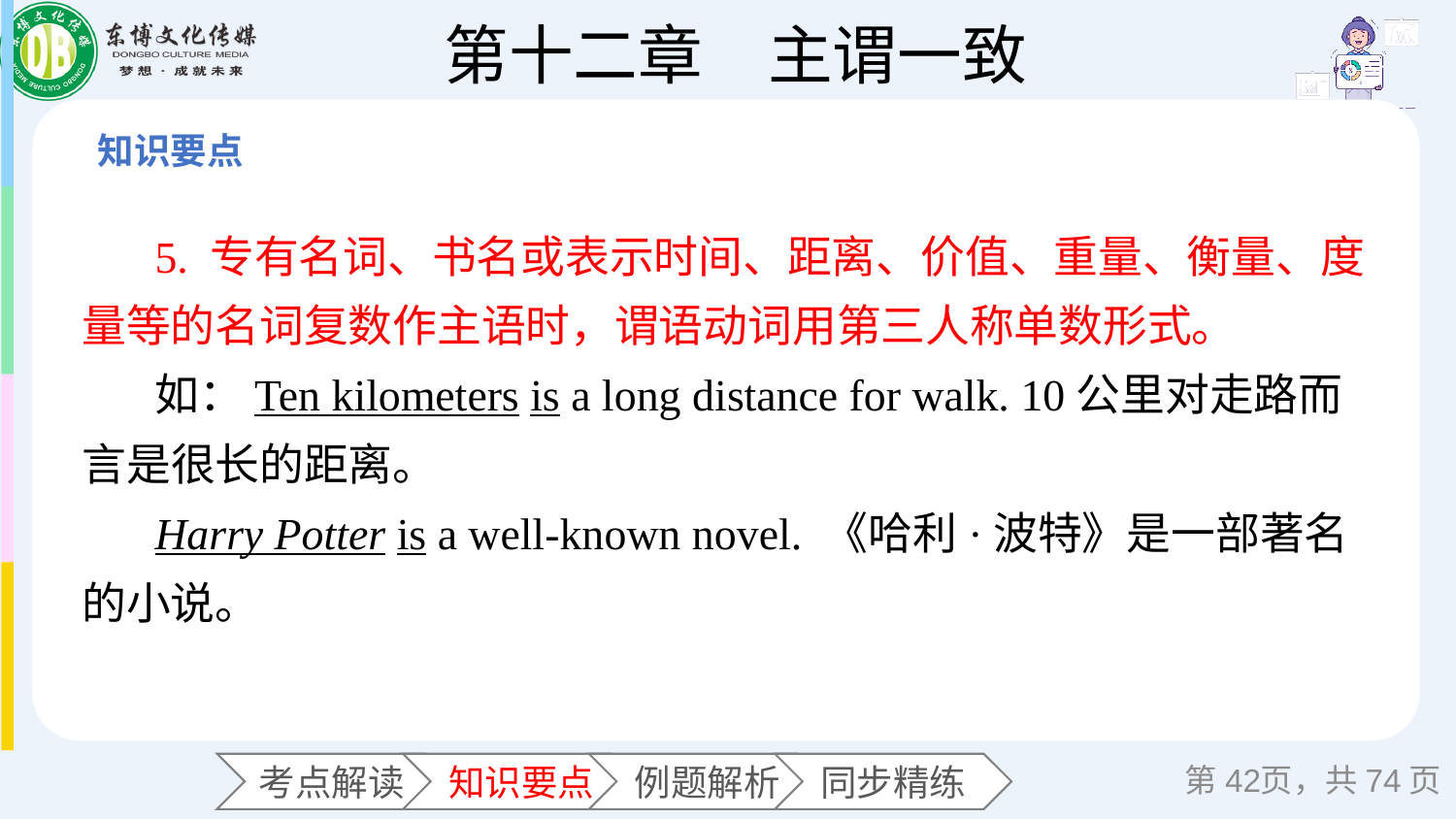

5. 专有名词、书名或表示时间、距离、价值、重量、衡量、度量等的名词复数作主语时，谓语动词用第三人称单数形式。
如：Ten kilometers is a long distance for walk. 10公里对走路而言是很长的距离。
Harry Potter is a well-known novel. 《哈利·波特》是一部著名的小说。
第42页，共74页